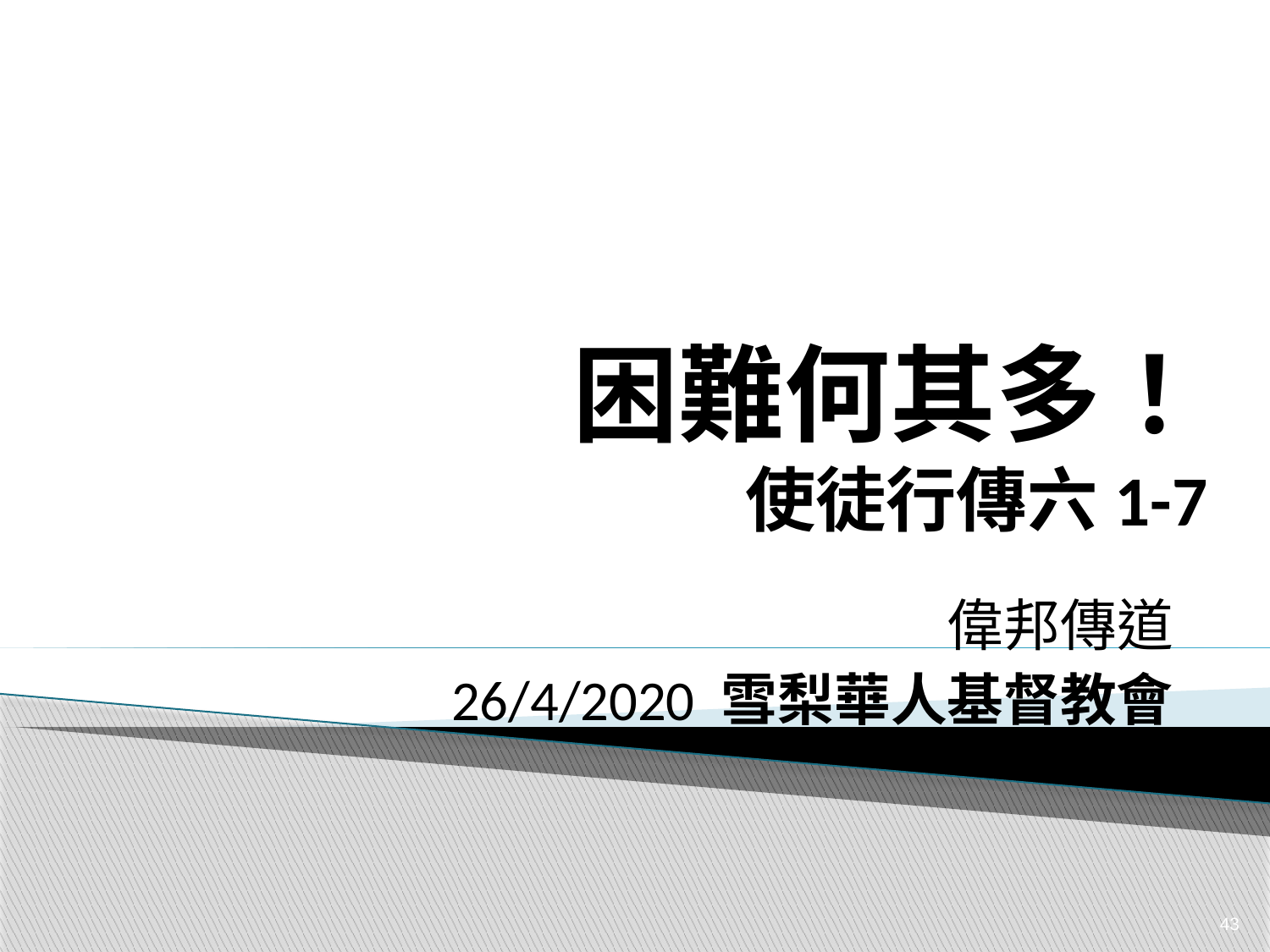

# 困難何其多！ 使徒行傳六1-7

偉邦傳道
26/4/2020 雪梨華人基督教會
43